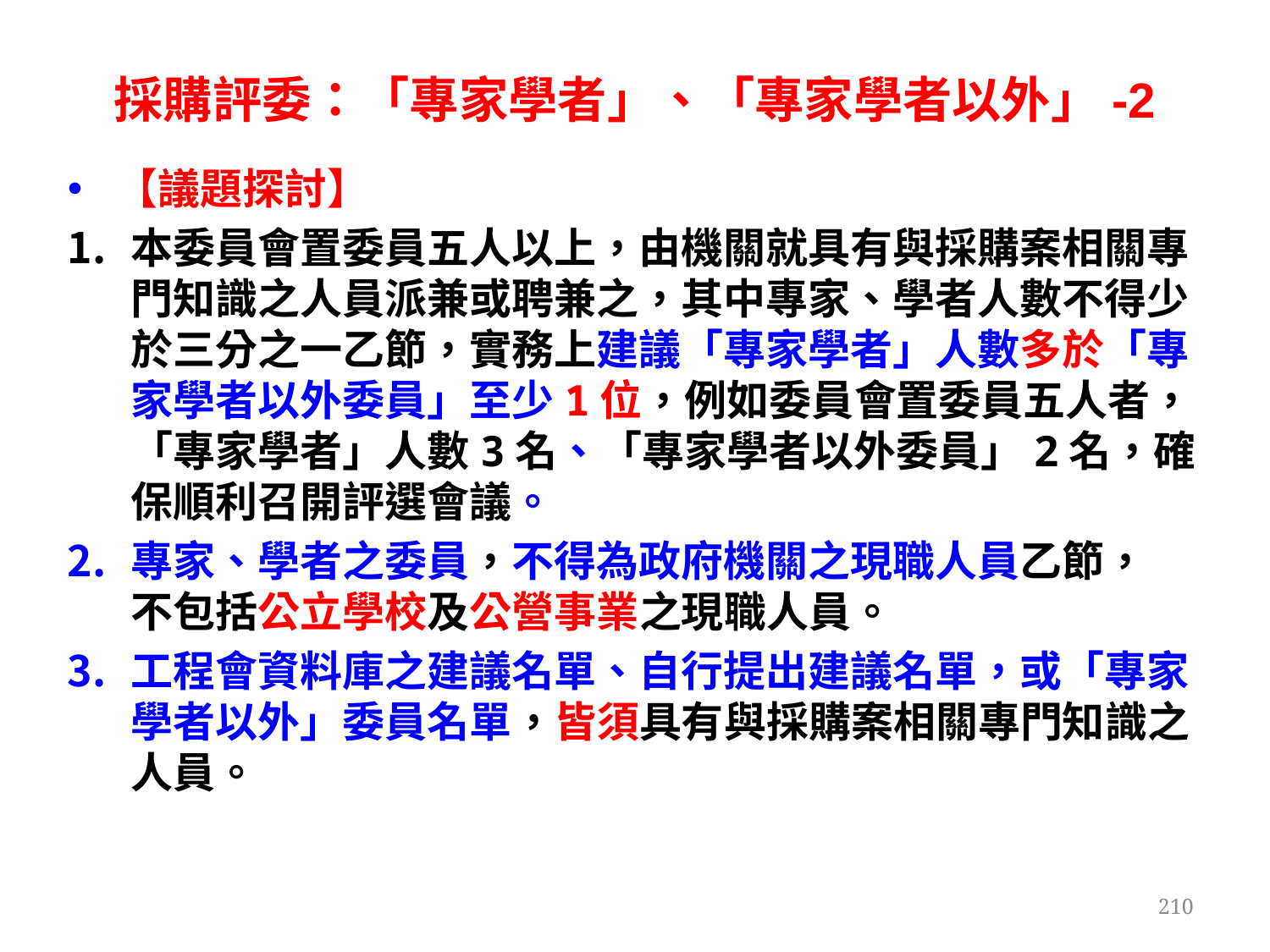

# 採購評委：「專家學者」、「專家學者以外」-2
【議題探討】
本委員會置委員五人以上，由機關就具有與採購案相關專門知識之人員派兼或聘兼之，其中專家、學者人數不得少於三分之一乙節，實務上建議「專家學者」人數多於「專家學者以外委員」至少1位，例如委員會置委員五人者，「專家學者」人數3名、「專家學者以外委員」2名，確保順利召開評選會議。
專家、學者之委員，不得為政府機關之現職人員乙節，
不包括公立學校及公營事業之現職人員。
工程會資料庫之建議名單、自行提出建議名單，或「專家學者以外」委員名單，皆須具有與採購案相關專門知識之人員。
210